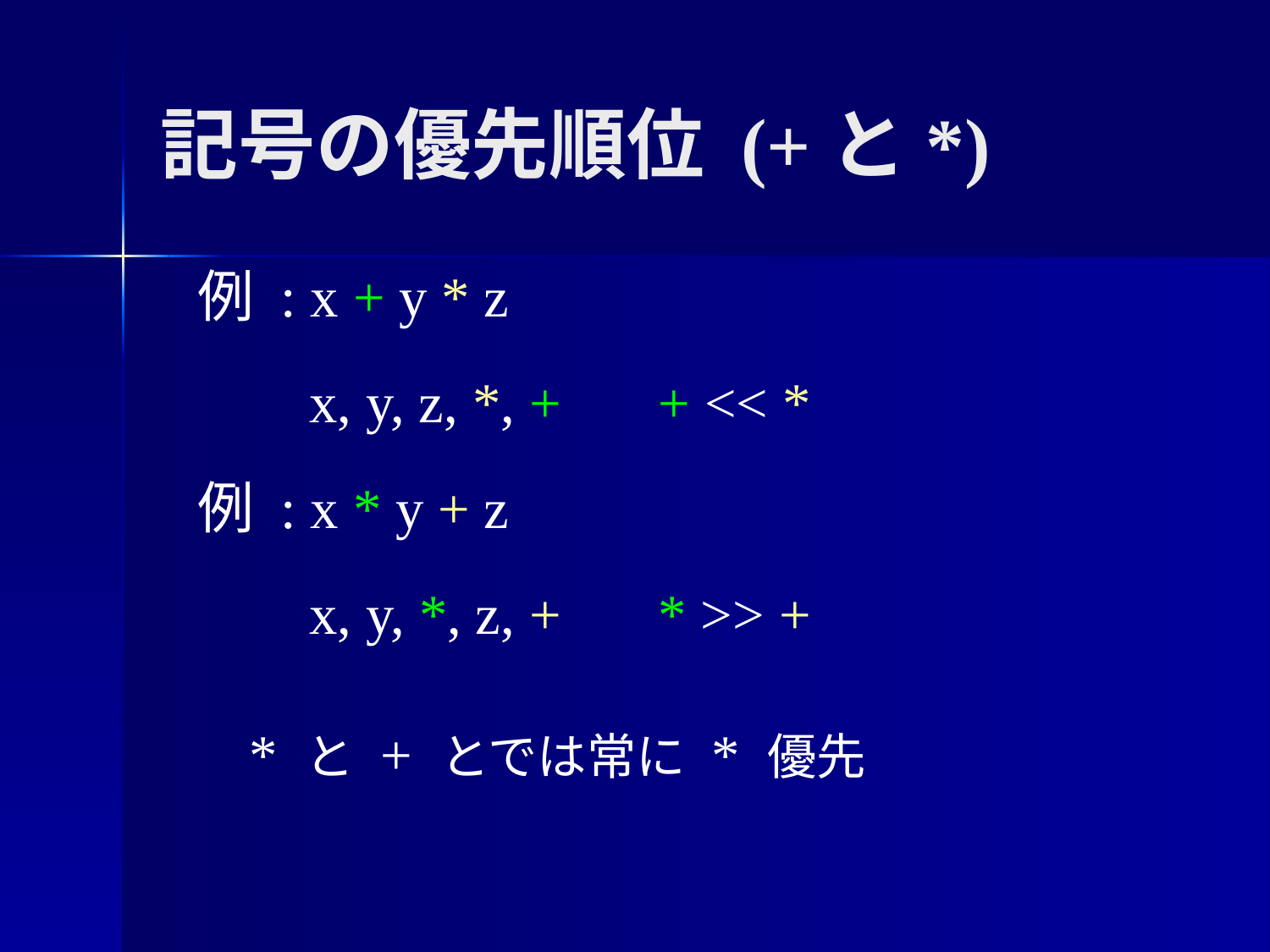

# 記号の優先順位 (+と*)
例 : x + y * z
x, y, z, *, +
+ << *
例 : x * y + z
x, y, *, z, +
* >> +
* と + とでは常に * 優先